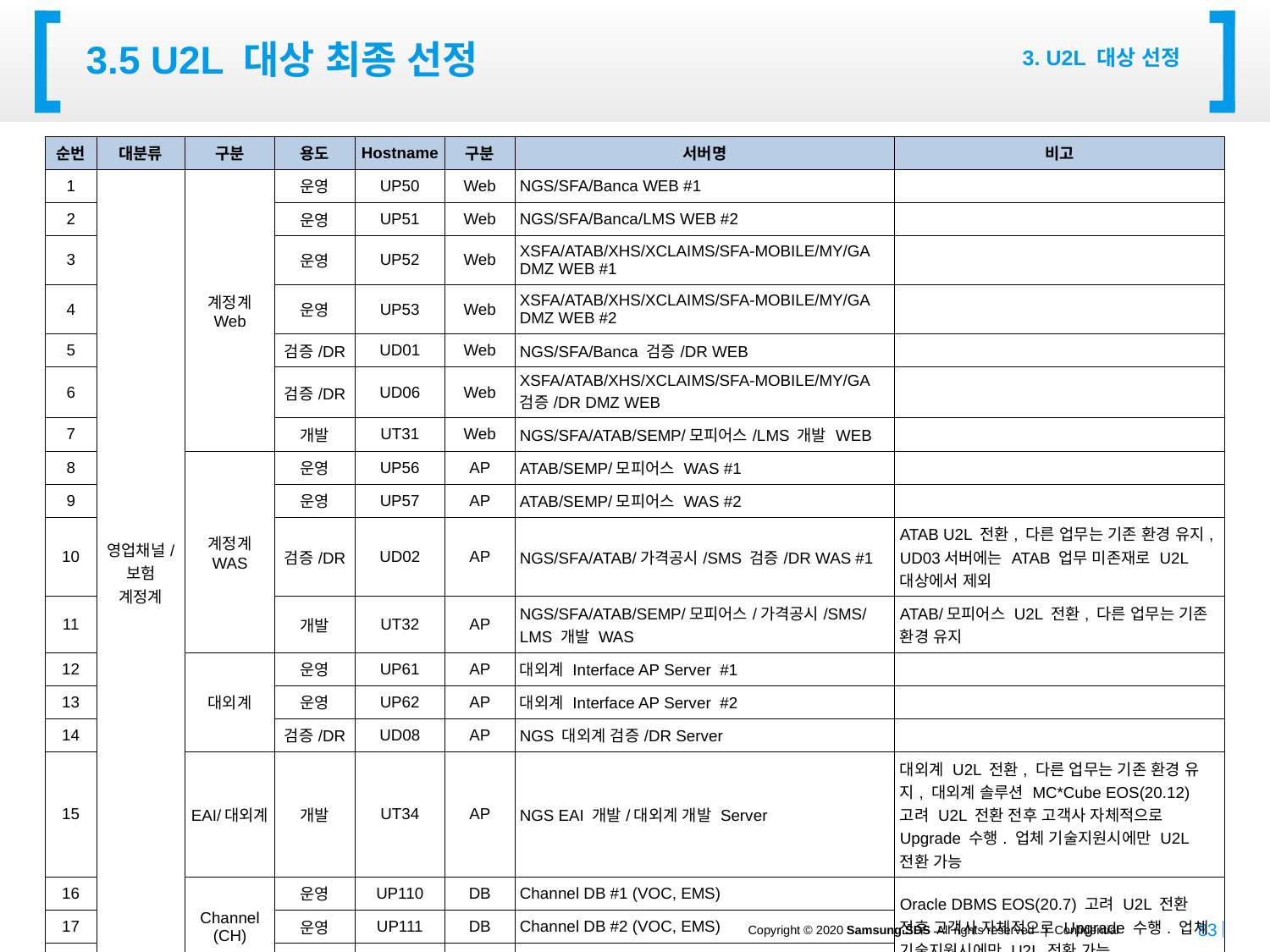

# 3.5 u2l 대상 최종 선정
3. U2L 대상 선정
| 순번 | 대분류 | 구분 | 용도 | Hostname | 구분 | 서버명 | 비고 |
| --- | --- | --- | --- | --- | --- | --- | --- |
| 1 | 영업채널/ 보험 계정계 | 계정계 Web | 운영 | UP50 | Web | NGS/SFA/Banca WEB #1 |  |
| 2 |  |  | 운영 | UP51 | Web | NGS/SFA/Banca/LMS WEB #2 |  |
| 3 |  |  | 운영 | UP52 | Web | XSFA/ATAB/XHS/XCLAIMS/SFA-MOBILE/MY/GA DMZ WEB #1 |  |
| 4 |  |  | 운영 | UP53 | Web | XSFA/ATAB/XHS/XCLAIMS/SFA-MOBILE/MY/GA DMZ WEB #2 |  |
| 5 |  |  | 검증/DR | UD01 | Web | NGS/SFA/Banca 검증/DR WEB |  |
| 6 |  |  | 검증/DR | UD06 | Web | XSFA/ATAB/XHS/XCLAIMS/SFA-MOBILE/MY/GA 검증/DR DMZ WEB |  |
| 7 |  |  | 개발 | UT31 | Web | NGS/SFA/ATAB/SEMP/모피어스/LMS 개발 WEB |  |
| 8 |  | 계정계 WAS | 운영 | UP56 | AP | ATAB/SEMP/모피어스 WAS #1 |  |
| 9 |  |  | 운영 | UP57 | AP | ATAB/SEMP/모피어스 WAS #2 |  |
| 10 |  |  | 검증/DR | UD02 | AP | NGS/SFA/ATAB/가격공시/SMS 검증/DR WAS #1 | ATAB U2L 전환, 다른 업무는 기존 환경 유지, UD03서버에는 ATAB 업무 미존재로 U2L 대상에서 제외 |
| 11 |  |  | 개발 | UT32 | AP | NGS/SFA/ATAB/SEMP/모피어스/가격공시/SMS/LMS 개발 WAS | ATAB/모피어스 U2L 전환, 다른 업무는 기존 환경 유지 |
| 12 |  | 대외계 | 운영 | UP61 | AP | 대외계 Interface AP Server #1 |  |
| 13 |  |  | 운영 | UP62 | AP | 대외계 Interface AP Server #2 |  |
| 14 |  |  | 검증/DR | UD08 | AP | NGS 대외계 검증/DR Server |  |
| 15 |  | EAI/대외계 | 개발 | UT34 | AP | NGS EAI 개발/대외계 개발 Server | 대외계 U2L 전환, 다른 업무는 기존 환경 유지, 대외계 솔루션 MC\*Cube EOS(20.12) 고려 U2L 전환 전후 고객사 자체적으로 Upgrade 수행. 업체 기술지원시에만 U2L 전환 가능 |
| 16 |  | Channel (CH) | 운영 | UP110 | DB | Channel DB #1 (VOC, EMS) | Oracle DBMS EOS(20.7) 고려 U2L 전환 전후 고객사 자체적으로 Upgrade 수행. 업체 기술지원시에만 U2L 전환 가능 |
| 17 |  |  | 운영 | UP111 | DB | Channel DB #2 (VOC, EMS) |  |
| 18 |  |  | 개발 | UT110 | DB | Channel DEV DB |  |